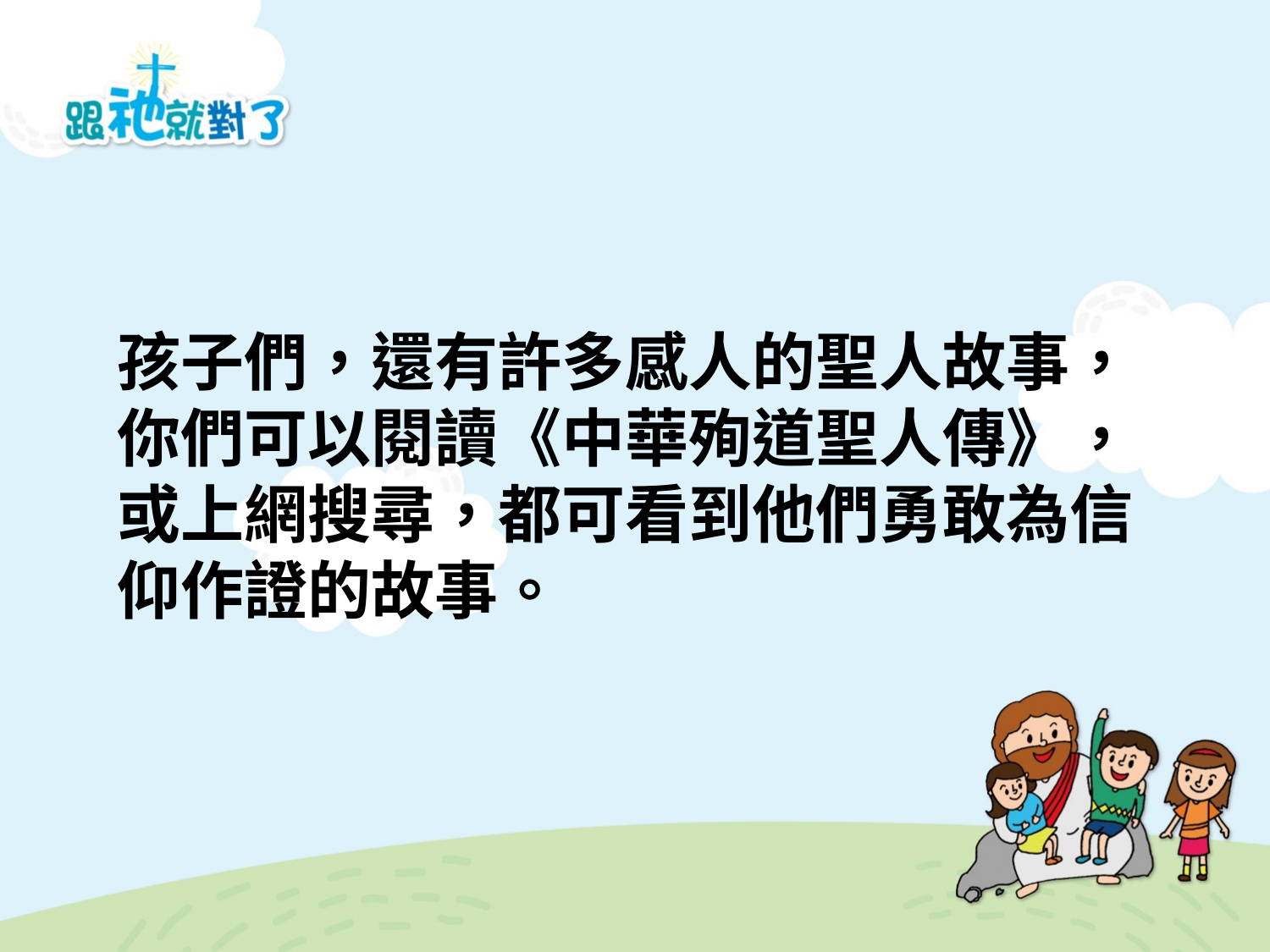

孩子們，還有許多感人的聖人故事，你們可以閱讀《中華殉道聖人傳》，或上網搜尋，都可看到他們勇敢為信仰作證的故事。